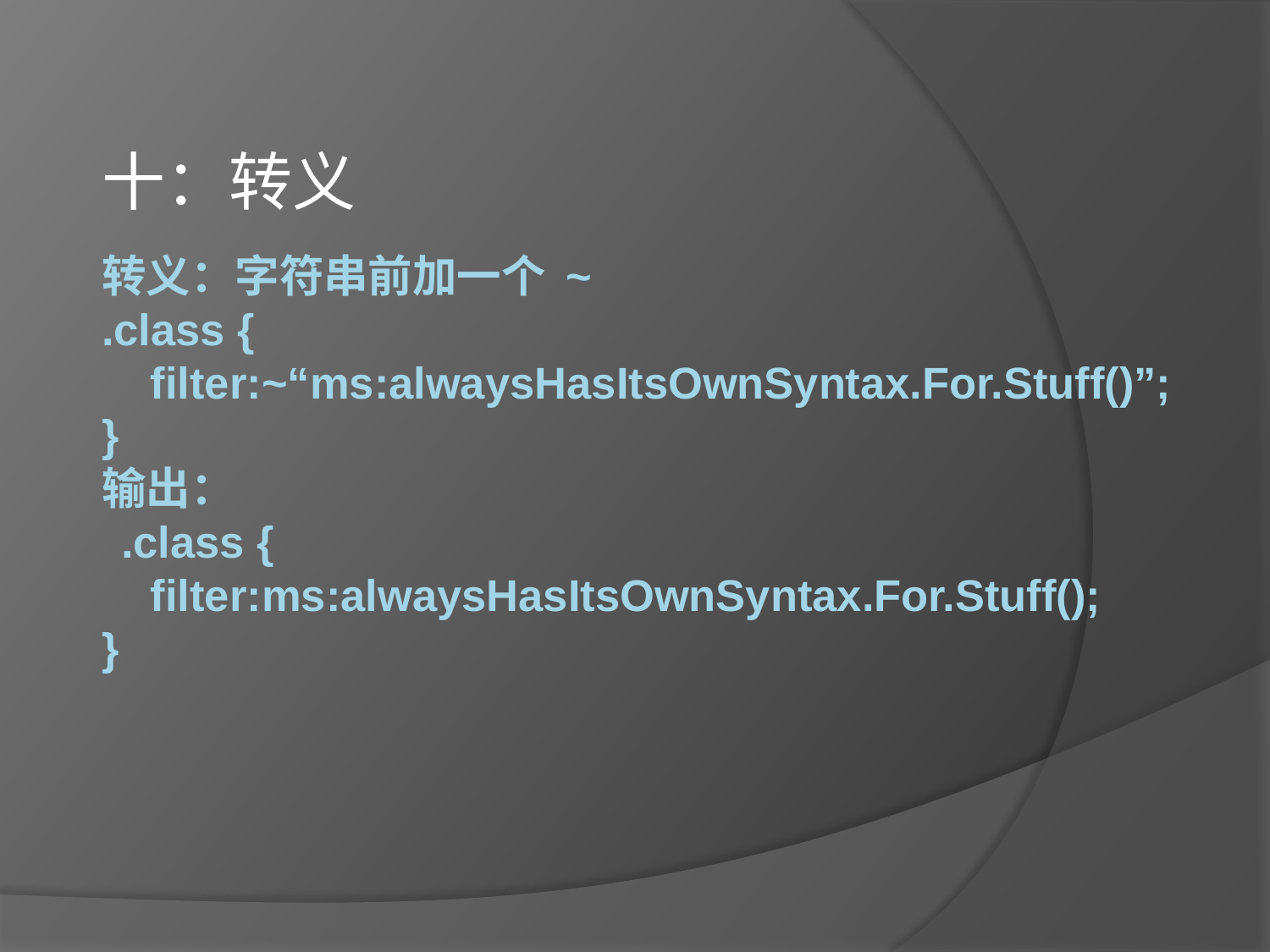

十：转义
# 转义：字符串前加一个 ~ .class { filter:~“ms:alwaysHasItsOwnSyntax.For.Stuff()”; } 输出： .class { filter:ms:alwaysHasItsOwnSyntax.For.Stuff(); }